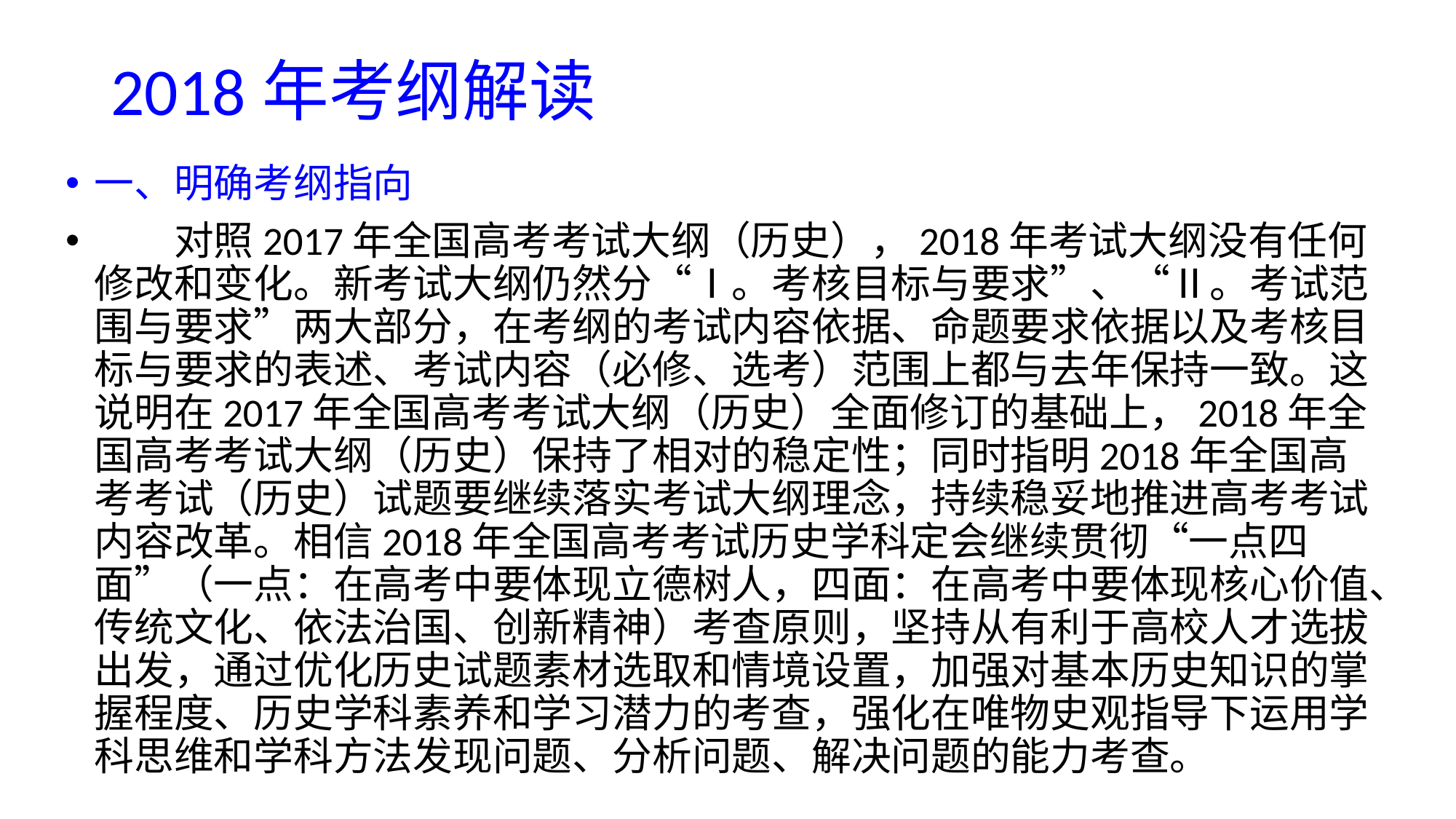

# 2018年考纲解读
一、明确考纲指向
　　对照2017年全国高考考试大纲（历史），2018年考试大纲没有任何修改和变化。新考试大纲仍然分“Ⅰ。考核目标与要求”、“Ⅱ。考试范围与要求”两大部分，在考纲的考试内容依据、命题要求依据以及考核目标与要求的表述、考试内容（必修、选考）范围上都与去年保持一致。这说明在2017年全国高考考试大纲（历史）全面修订的基础上，2018年全国高考考试大纲（历史）保持了相对的稳定性；同时指明2018年全国高考考试（历史）试题要继续落实考试大纲理念，持续稳妥地推进高考考试内容改革。相信2018年全国高考考试历史学科定会继续贯彻“一点四面”（一点：在高考中要体现立德树人，四面：在高考中要体现核心价值、传统文化、依法治国、创新精神）考查原则，坚持从有利于高校人才选拔出发，通过优化历史试题素材选取和情境设置，加强对基本历史知识的掌握程度、历史学科素养和学习潜力的考查，强化在唯物史观指导下运用学科思维和学科方法发现问题、分析问题、解决问题的能力考查。